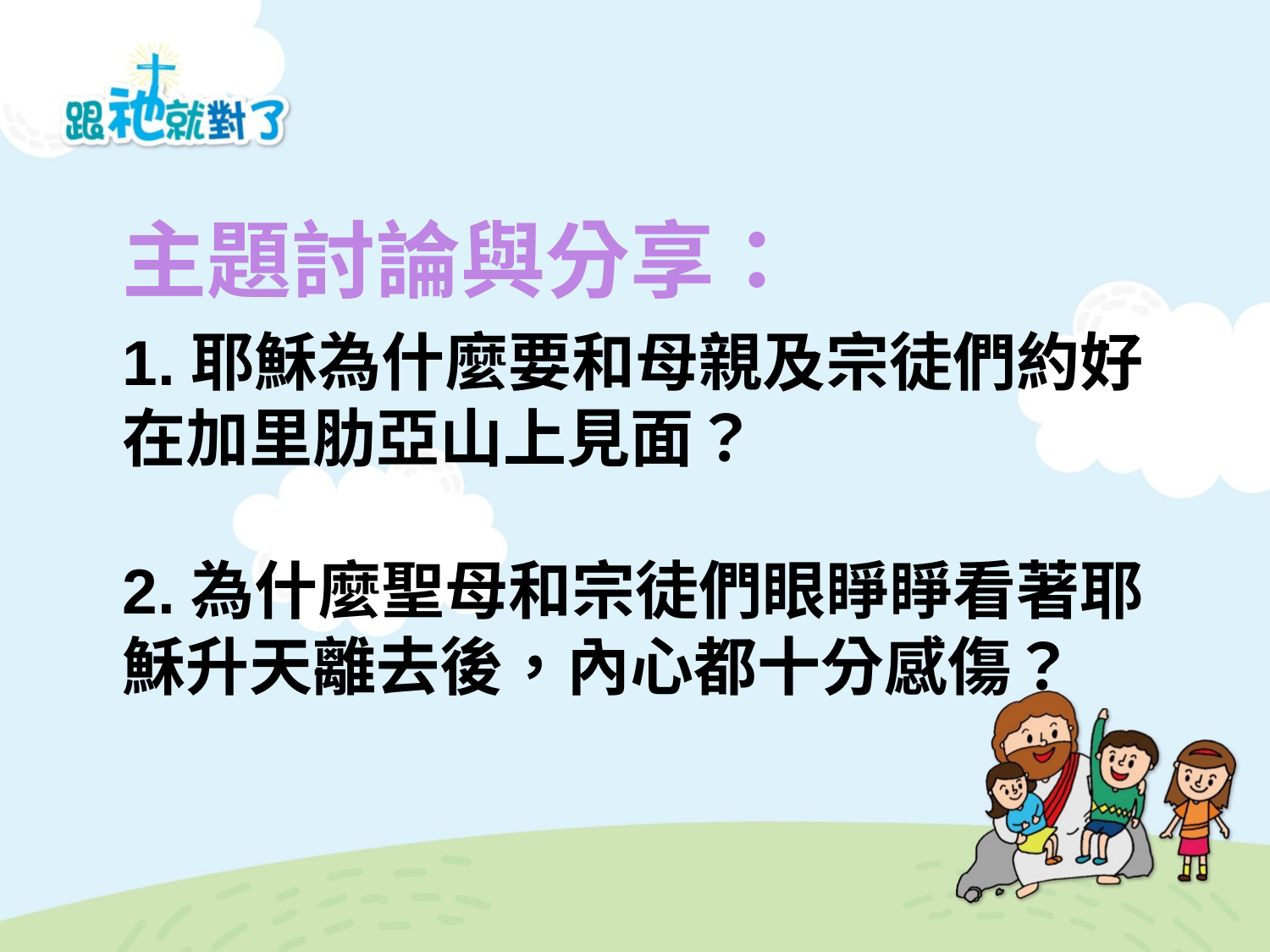

主題討論與分享：
1.耶穌為什麼要和母親及宗徒們約好在加里肋亞山上見面？

2.為什麼聖母和宗徒們眼睜睜看著耶穌升天離去後，內心都十分感傷？